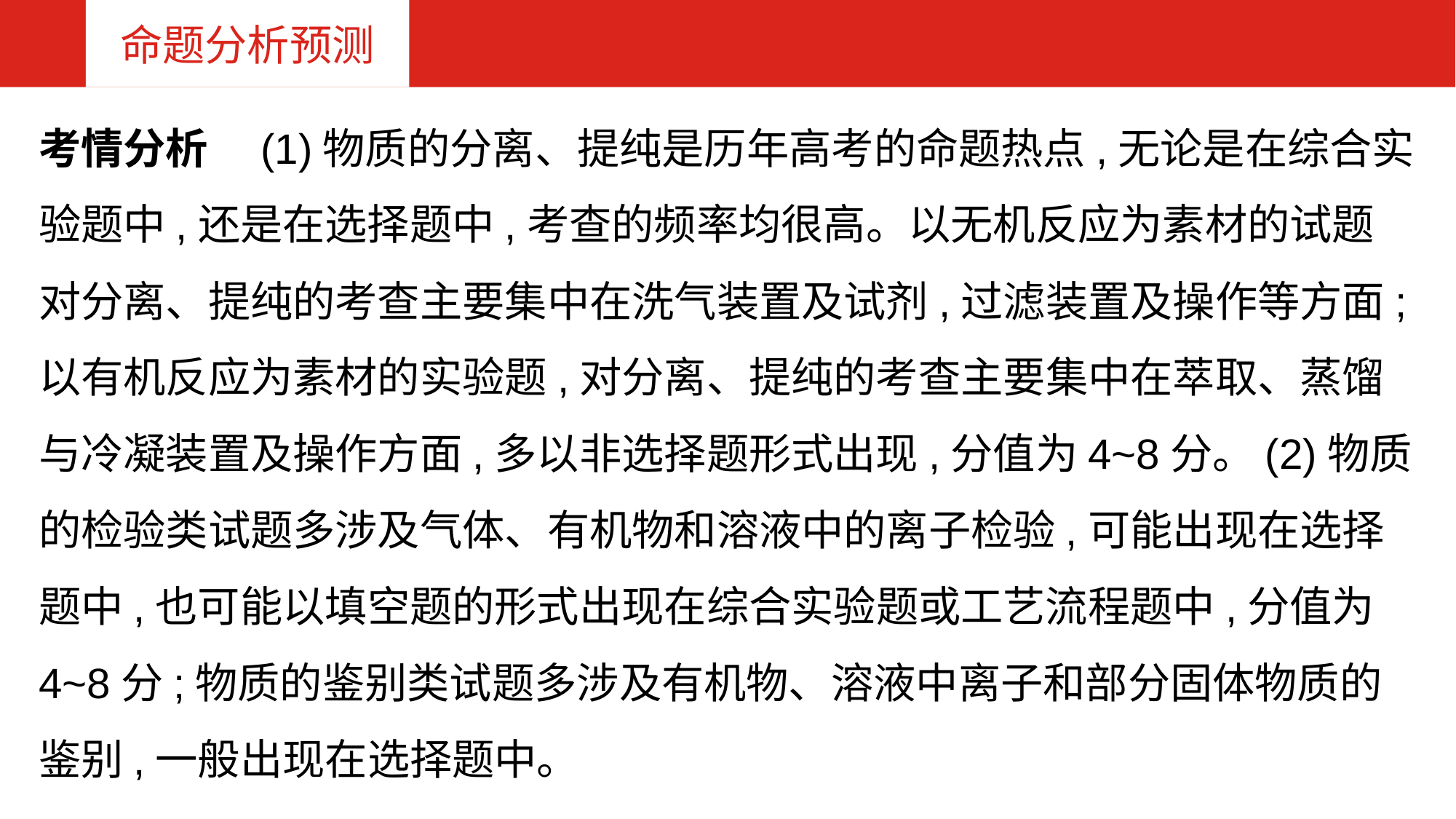

命题分析预测
考情分析　(1)物质的分离、提纯是历年高考的命题热点,无论是在综合实验题中,还是在选择题中,考查的频率均很高。以无机反应为素材的试题对分离、提纯的考查主要集中在洗气装置及试剂,过滤装置及操作等方面;以有机反应为素材的实验题,对分离、提纯的考查主要集中在萃取、蒸馏与冷凝装置及操作方面,多以非选择题形式出现,分值为4~8分。(2)物质的检验类试题多涉及气体、有机物和溶液中的离子检验,可能出现在选择题中,也可能以填空题的形式出现在综合实验题或工艺流程题中,分值为4~8分;物质的鉴别类试题多涉及有机物、溶液中离子和部分固体物质的鉴别,一般出现在选择题中。